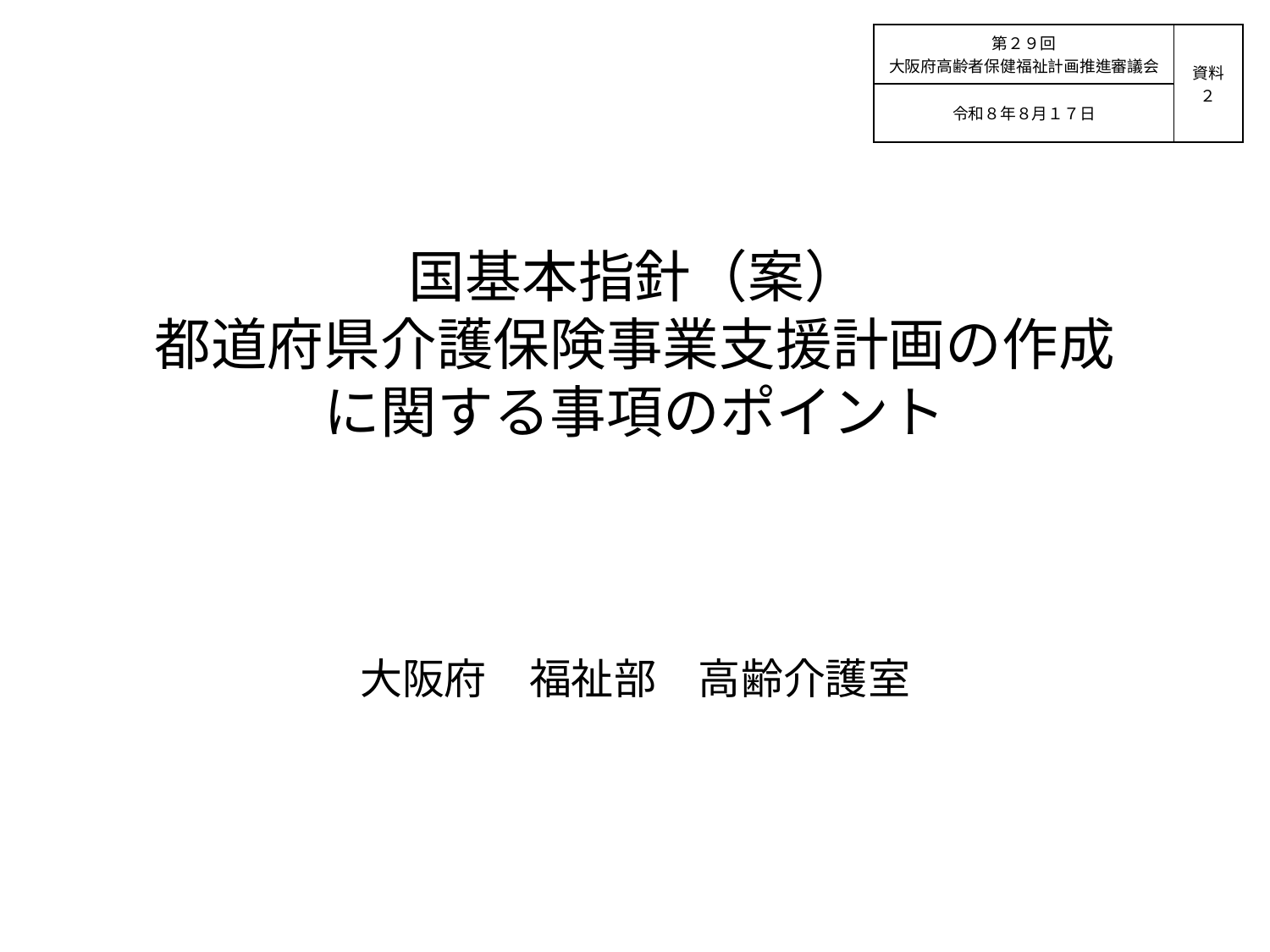

| 第２９回 大阪府高齢者保健福祉計画推進審議会 | 資料 ２ |
| --- | --- |
| 令和８年８月１７日 |  |
国基本指針（案）
都道府県介護保険事業支援計画の作成
に関する事項のポイント
大阪府　福祉部　高齢介護室